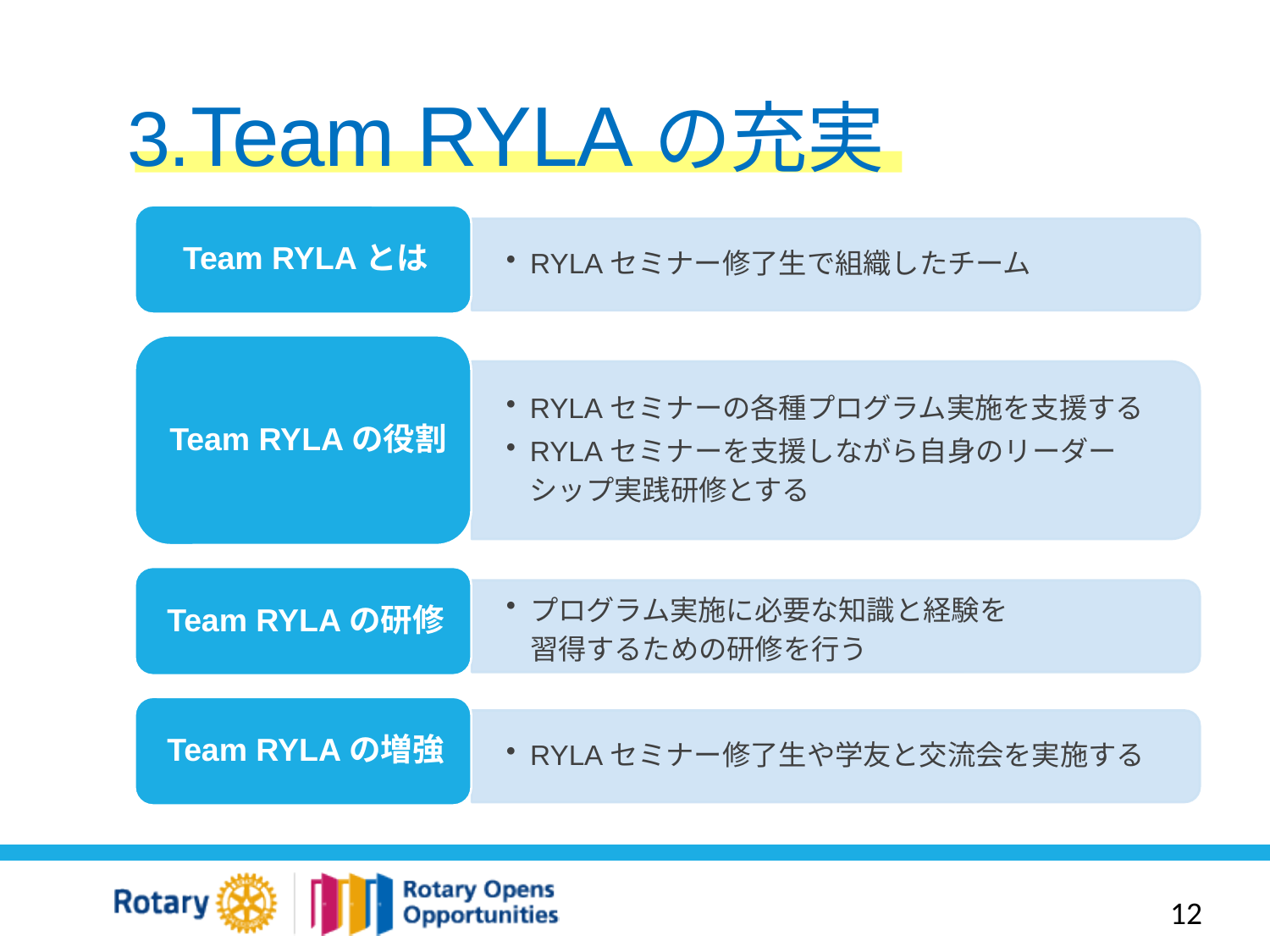

# 3.Team RYLAの充実

RYLAセミナー修了生で組織したチーム
Team RYLAとは
RYLAセミナーの各種プログラム実施を支援する
RYLAセミナーを支援しながら自身のリーダーシップ実践研修とする
Team RYLAの役割
プログラム実施に必要な知識と経験を
習得するための研修を行う
Team RYLAの研修
RYLAセミナー修了生や学友と交流会を実施する
Team RYLAの増強